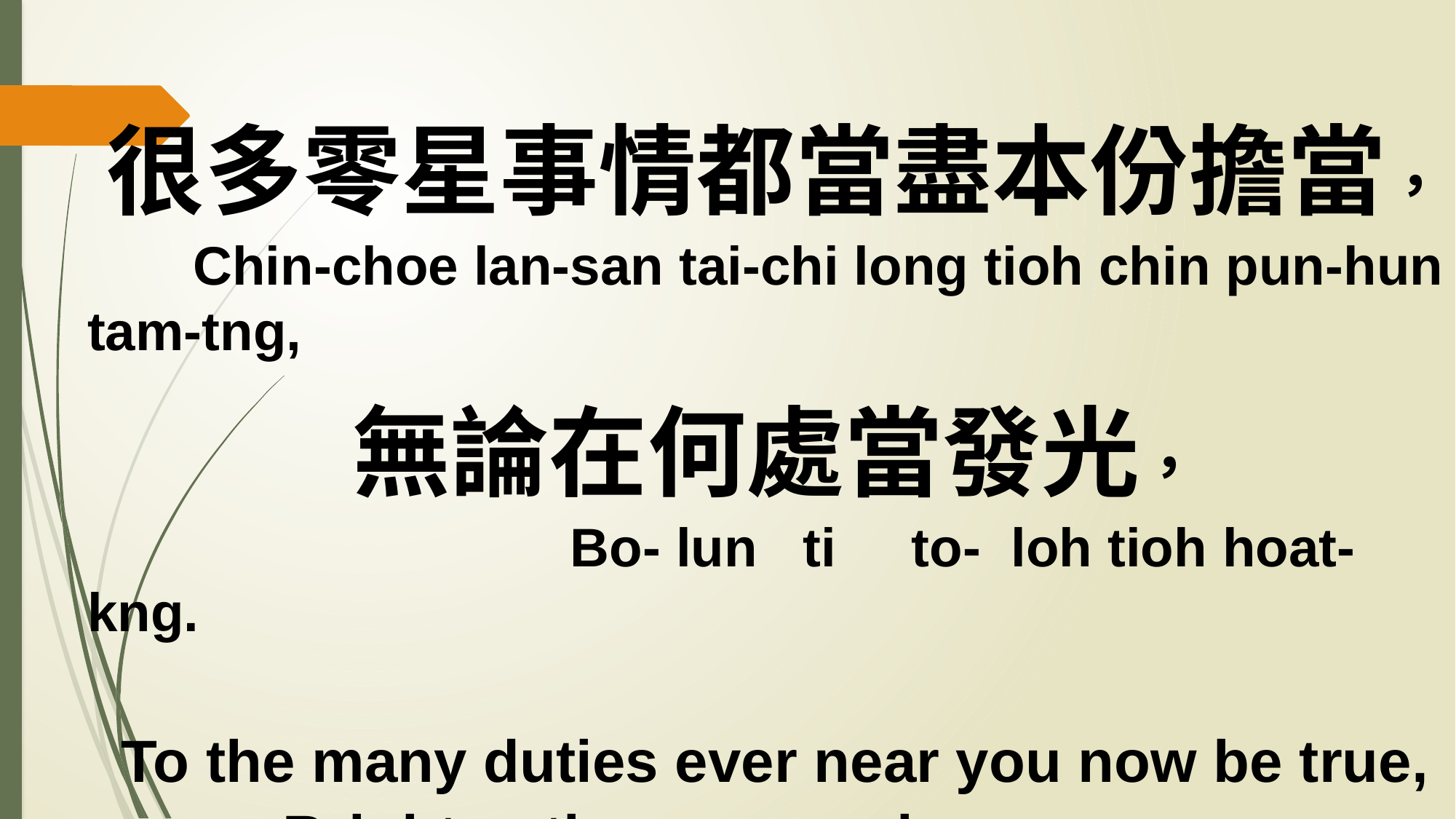

很多零星事情都當盡本份擔當，
       Chin-choe lan-san tai-chi long tioh chin pun-hun tam-tng,

無論在何處當發光，
                                Bo- lun   ti     to-  loh tioh hoat-kng.

To the many duties ever near you now be true,
Brighten the corner where you are.